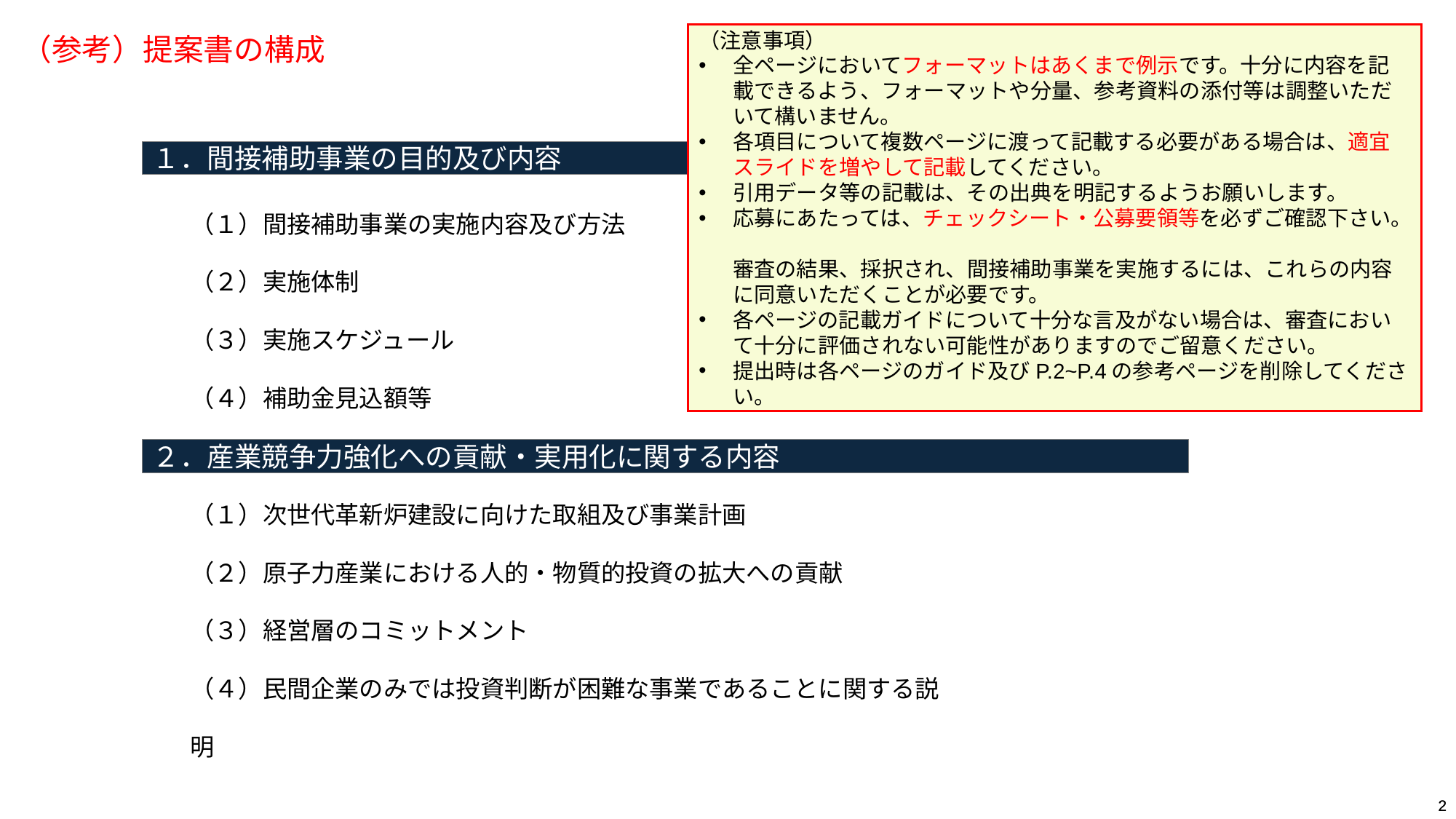

（注意事項）
全ページにおいてフォーマットはあくまで例示です。十分に内容を記載できるよう、フォーマットや分量、参考資料の添付等は調整いただいて構いません。
各項目について複数ページに渡って記載する必要がある場合は、適宜スライドを増やして記載してください。
引用データ等の記載は、その出典を明記するようお願いします。
応募にあたっては、チェックシート・公募要領等を必ずご確認下さい。
審査の結果、採択され、間接補助事業を実施するには、これらの内容に同意いただくことが必要です。
各ページの記載ガイドについて十分な言及がない場合は、審査において十分に評価されない可能性がありますのでご留意ください。
提出時は各ページのガイド及びP.2~P.4の参考ページを削除してください。
（参考）提案書の構成
１．間接補助事業の目的及び内容
（１）間接補助事業の実施内容及び方法
（２）実施体制
（３）実施スケジュール
（４）補助金見込額等

（１）次世代革新炉建設に向けた取組及び事業計画
（２）原子力産業における人的・物質的投資の拡大への貢献
（３）経営層のコミットメント
（４）民間企業のみでは投資判断が困難な事業であることに関する説明
２．産業競争力強化への貢献・実用化に関する内容